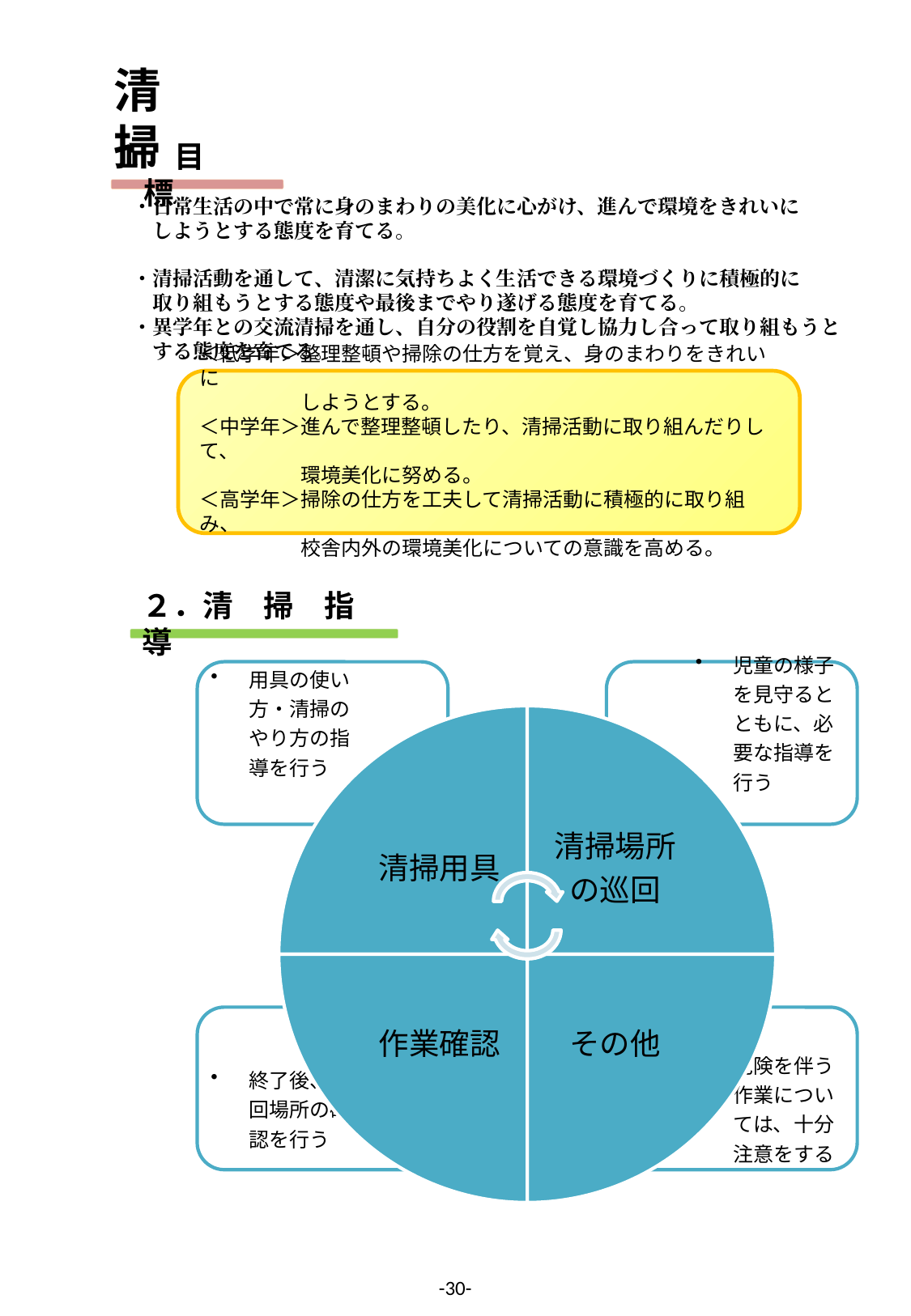

清　　　　掃
１．目　　　標

・日常生活の中で常に身のまわりの美化に心がけ、進んで環境をきれいに
　しようとする態度を育てる。
・清掃活動を通して、清潔に気持ちよく生活できる環境づくりに積極的に
　取り組もうとする態度や最後までやり遂げる態度を育てる。
・異学年との交流清掃を通し、自分の役割を自覚し協力し合って取り組もうと
　する態度を育てる。

＜低学年＞整理整頓や掃除の仕方を覚え、身のまわりをきれいに
　　　　　しようとする。
＜中学年＞進んで整理整頓したり、清掃活動に取り組んだりして、
　　　　　環境美化に努める。
＜高学年＞掃除の仕方を工夫して清掃活動に積極的に取り組み、
　　　　　校舎内外の環境美化についての意識を高める。
２．清　掃　指　導
清掃用具
用具の使い方・清掃のやり方の指導を行う
清掃場所の巡回
児童の様子を見守るとともに、必要な指導を行う
その他
危険を伴う作業については、十分注意をする
作業確認
終了後、巡回場所の確認を行う

-30-